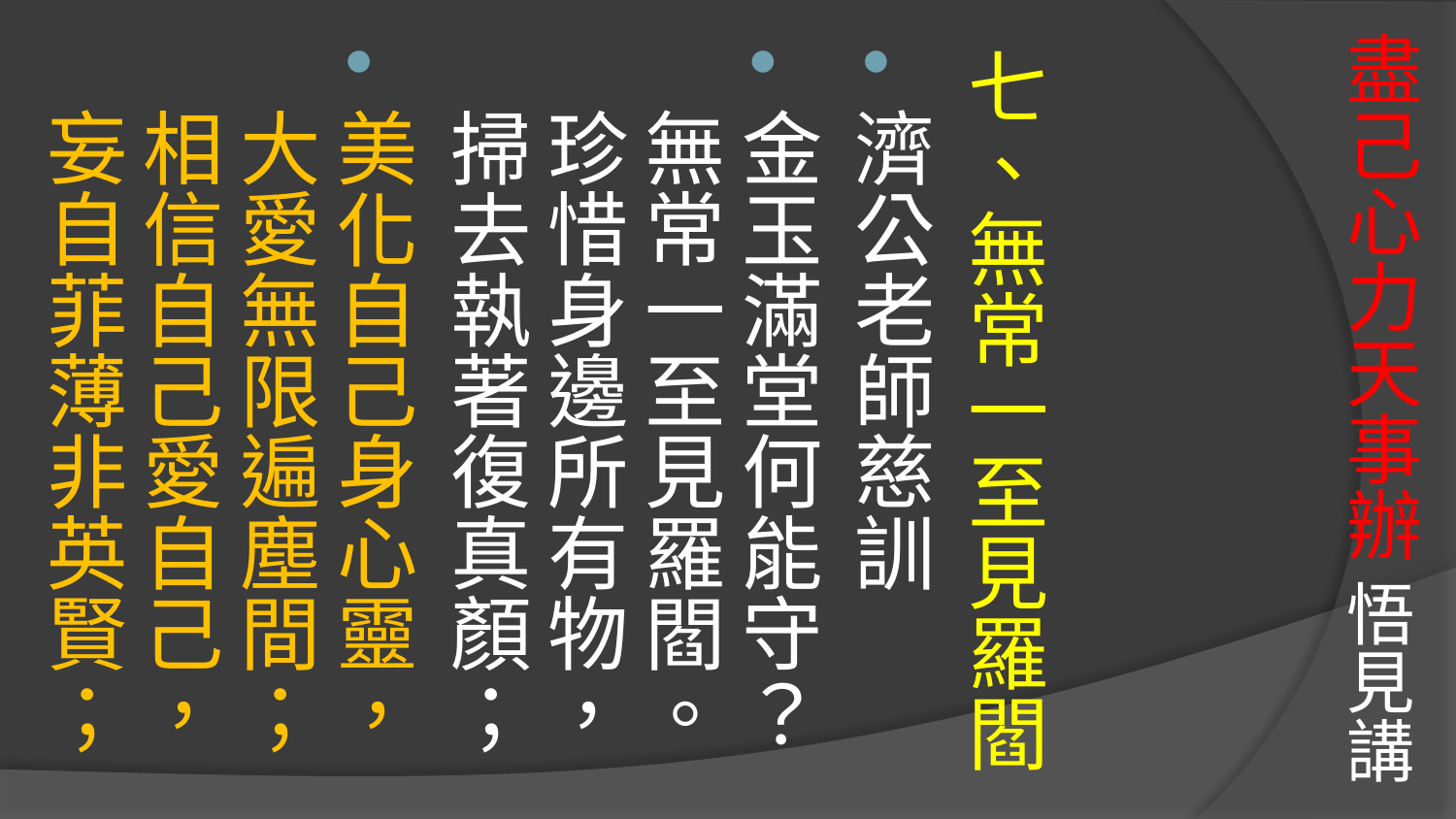

# 盡己心力天事辦 悟見講
七、無常一至見羅閻
濟公老師慈訓
金玉滿堂何能守？無常一至見羅閻。
珍惜身邊所有物，掃去執著復真顏；
美化自己身心靈，大愛無限遍塵間；
相信自己愛自己，妄自菲薄非英賢；